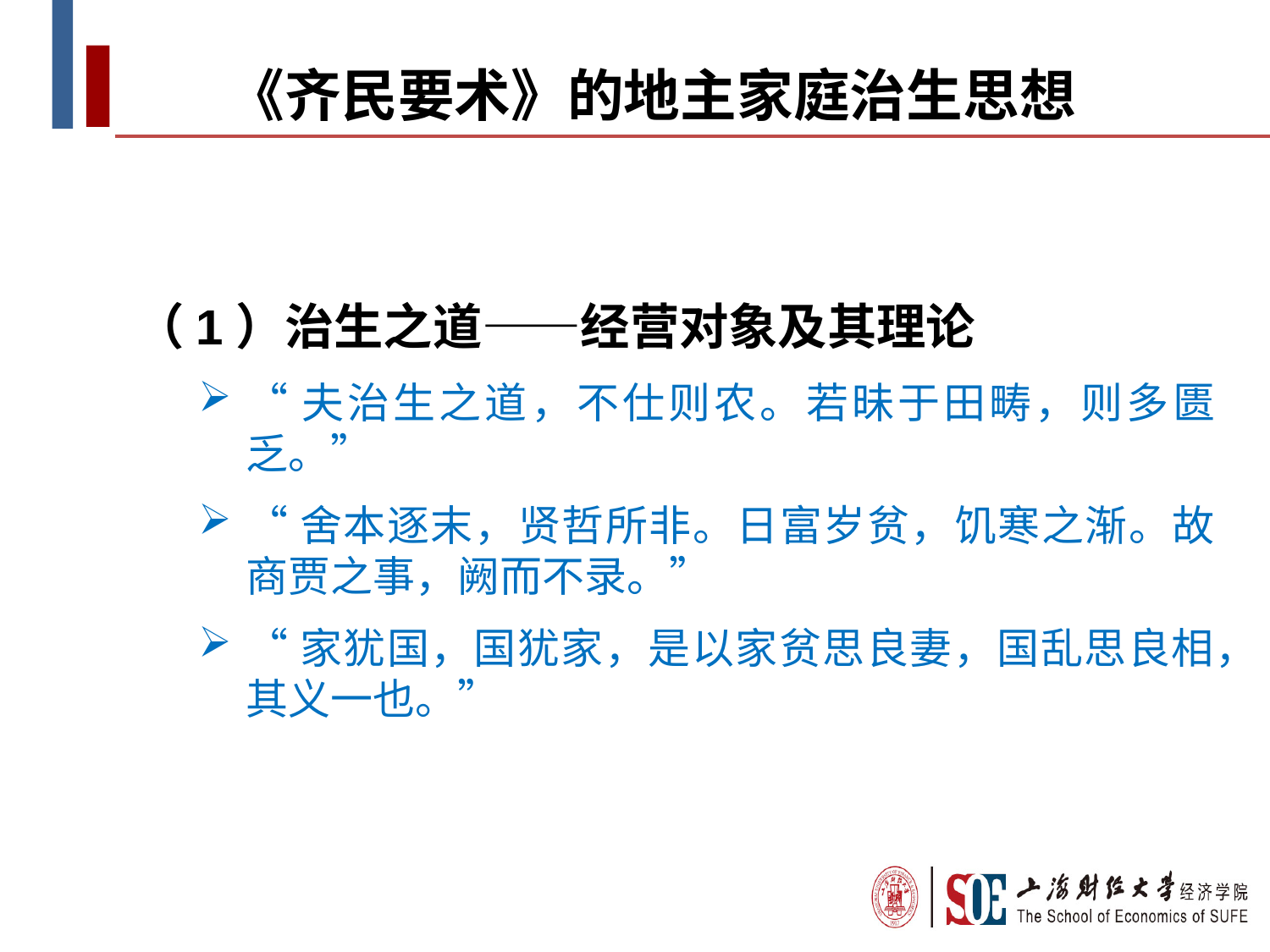

《齐民要术》的地主家庭治生思想
（1）治生之道——经营对象及其理论
“夫治生之道，不仕则农。若昧于田畴，则多匮乏。”
“舍本逐末，贤哲所非。日富岁贫，饥寒之渐。故商贾之事，阙而不录。”
“家犹国，国犹家，是以家贫思良妻，国乱思良相，其义一也。”